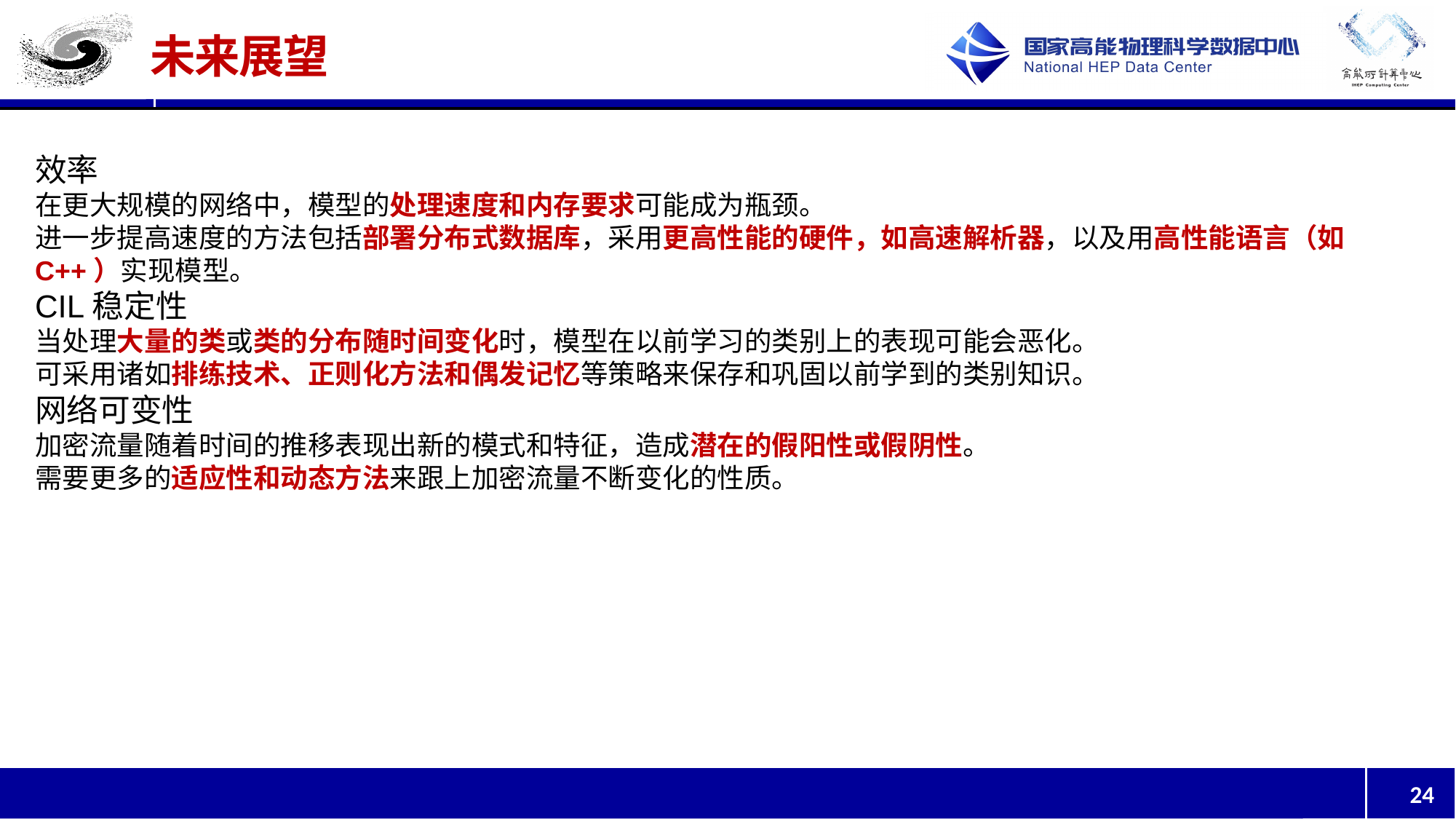

# 未来展望
效率
在更大规模的网络中，模型的处理速度和内存要求可能成为瓶颈。
进一步提高速度的方法包括部署分布式数据库，采用更高性能的硬件，如高速解析器，以及用高性能语言（如C++）实现模型。
CIL稳定性
当处理大量的类或类的分布随时间变化时，模型在以前学习的类别上的表现可能会恶化。
可采用诸如排练技术、正则化方法和偶发记忆等策略来保存和巩固以前学到的类别知识。
网络可变性
加密流量随着时间的推移表现出新的模式和特征，造成潜在的假阳性或假阴性。
需要更多的适应性和动态方法来跟上加密流量不断变化的性质。